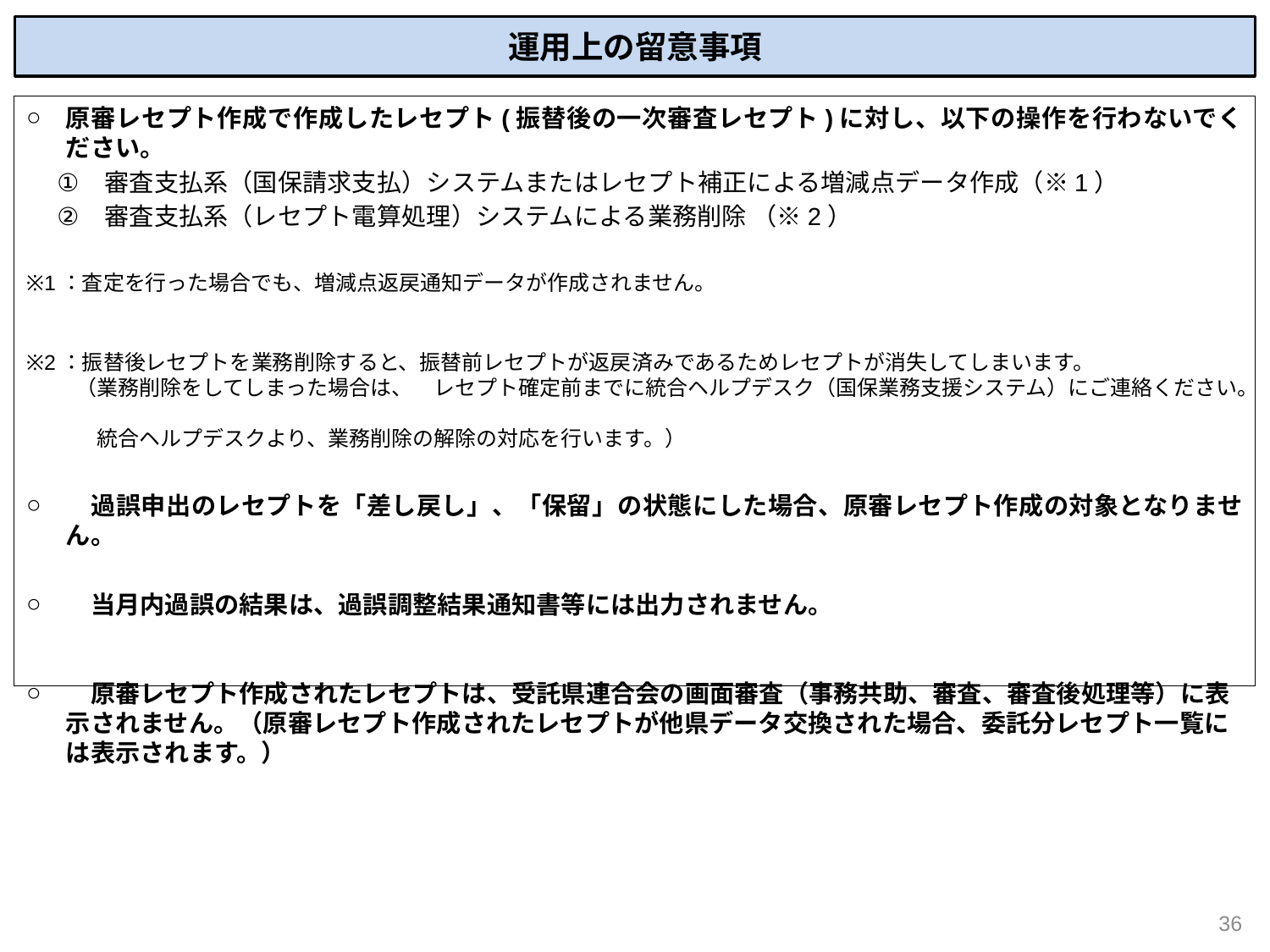

# 運用上の留意事項
原審レセプト作成で作成したレセプト(振替後の一次審査レセプト)に対し、以下の操作を行わないでください。
審査支払系（国保請求支払）システムまたはレセプト補正による増減点データ作成（※1）
審査支払系（レセプト電算処理）システムによる業務削除 （※2）

※1：査定を行った場合でも、増減点返戻通知データが作成されません。

※2：振替後レセプトを業務削除すると、振替前レセプトが返戻済みであるためレセプトが消失してしまいます。
（業務削除をしてしまった場合は、　レセプト確定前までに統合ヘルプデスク（国保業務支援システム）にご連絡ください。
　統合ヘルプデスクより、業務削除の解除の対応を行います。）

　過誤申出のレセプトを「差し戻し」、「保留」の状態にした場合、原審レセプト作成の対象となりません。

　当月内過誤の結果は、過誤調整結果通知書等には出力されません。

　原審レセプト作成されたレセプトは、受託県連合会の画面審査（事務共助、審査、審査後処理等）に表示されません。（原審レセプト作成されたレセプトが他県データ交換された場合、委託分レセプト一覧には表示されます。）

36